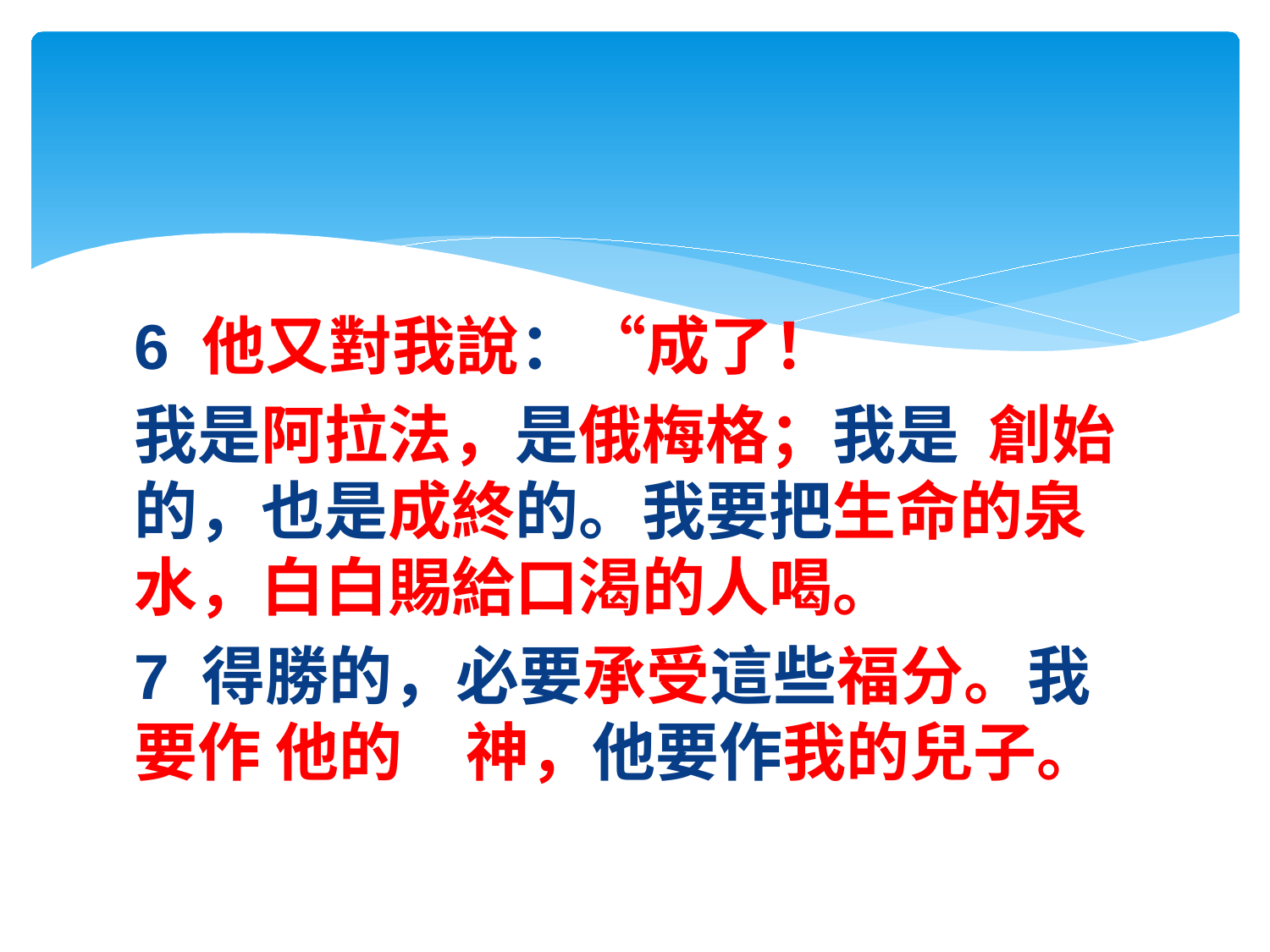

#
6 他又對我說：“成了！
我是阿拉法，是俄梅格；我是  創始的，也是成終的。我要把生命的泉水，白白賜給口渴的人喝。
7 得勝的，必要承受這些福分。我要作 他的　神，他要作我的兒子。